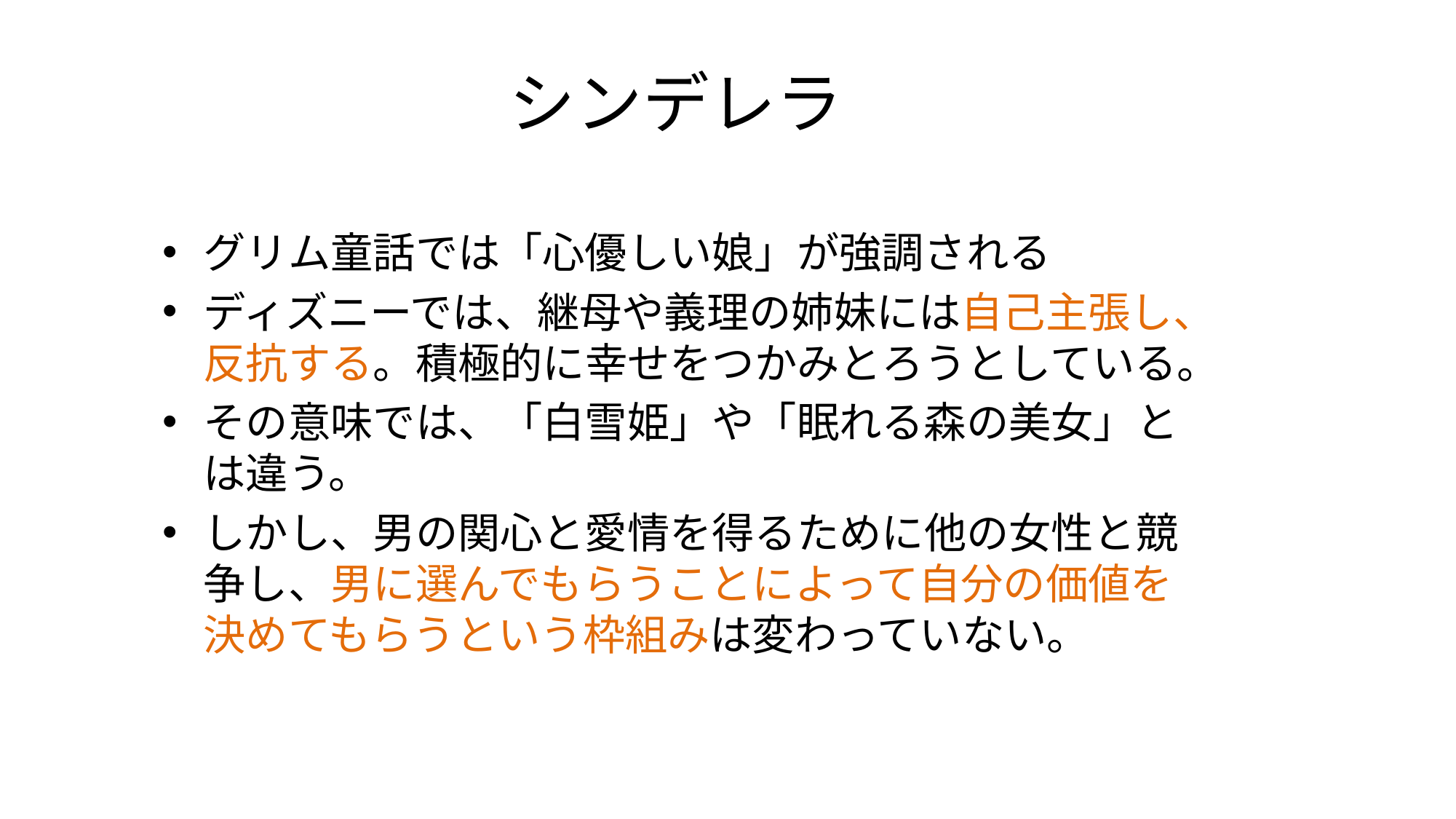

# シンデレラ
グリム童話では「心優しい娘」が強調される
ディズニーでは、継母や義理の姉妹には自己主張し、反抗する。積極的に幸せをつかみとろうとしている。
その意味では、「白雪姫」や「眠れる森の美女」とは違う。
しかし、男の関心と愛情を得るために他の女性と競争し、男に選んでもらうことによって自分の価値を決めてもらうという枠組みは変わっていない。